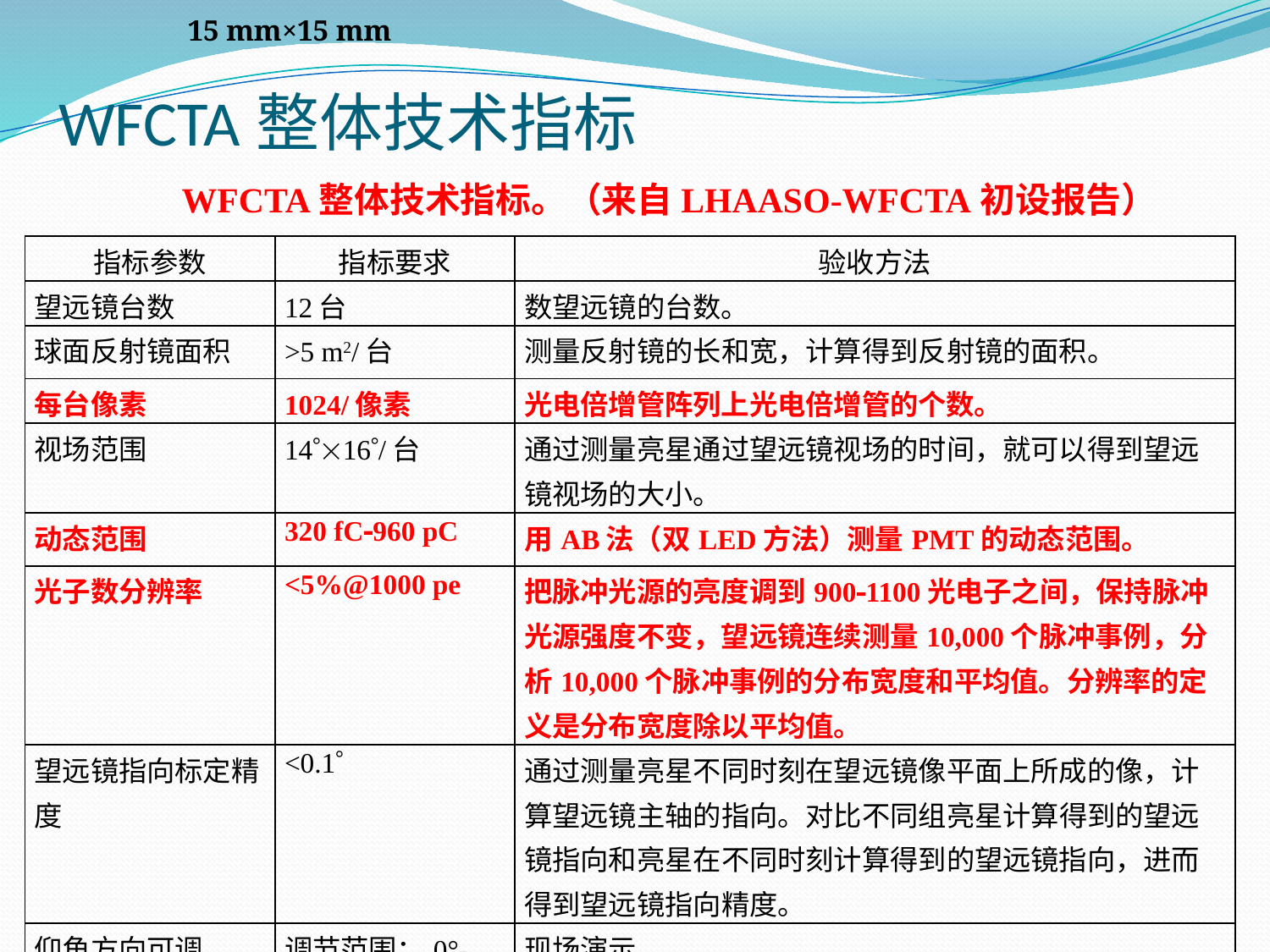

# WFCTA整体技术指标
15 mm×15 mm
	WFCTA整体技术指标。（来自LHAASO-WFCTA初设报告）
| 指标参数 | 指标要求 | 验收方法 |
| --- | --- | --- |
| 望远镜台数 | 12台 | 数望远镜的台数。 |
| 球面反射镜面积 | >5 m2/台 | 测量反射镜的长和宽，计算得到反射镜的面积。 |
| 每台像素 | 1024/像素 | 光电倍增管阵列上光电倍增管的个数。 |
| 视场范围 | 14°×16°/台 | 通过测量亮星通过望远镜视场的时间，就可以得到望远镜视场的大小。 |
| 动态范围 | 320 fC−960 pC | 用AB法（双LED方法）测量PMT的动态范围。 |
| 光子数分辨率 | <5%@1000 pe | 把脉冲光源的亮度调到900−1100光电子之间，保持脉冲光源强度不变，望远镜连续测量10,000个脉冲事例，分析10,000个脉冲事例的分布宽度和平均值。分辨率的定义是分布宽度除以平均值。 |
| 望远镜指向标定精度 | <0.1° | 通过测量亮星不同时刻在望远镜像平面上所成的像，计算望远镜主轴的指向。对比不同组亮星计算得到的望远镜指向和亮星在不同时刻计算得到的望远镜指向，进而得到望远镜指向精度。 |
| 仰角方向可调 | 调节范围：0°- 90°，调节步长<0.1°。 | 现场演示。 |